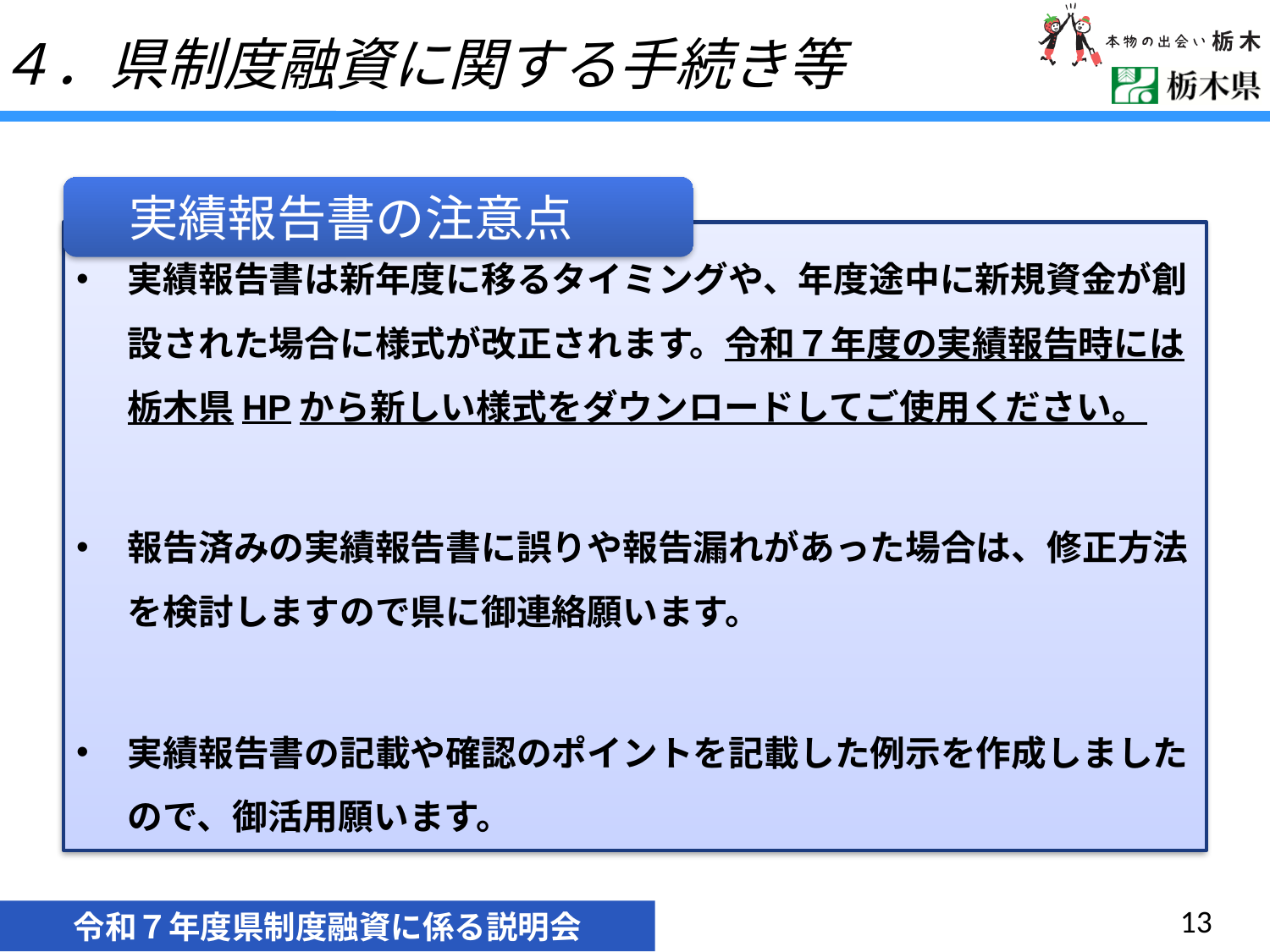

# ４．県制度融資に関する手続き等
　実績報告書の注意点
実績報告書は新年度に移るタイミングや、年度途中に新規資金が創設された場合に様式が改正されます。令和７年度の実績報告時には栃木県HPから新しい様式をダウンロードしてご使用ください。

報告済みの実績報告書に誤りや報告漏れがあった場合は、修正方法を検討しますので県に御連絡願います。

実績報告書の記載や確認のポイントを記載した例示を作成しましたので、御活用願います。
13